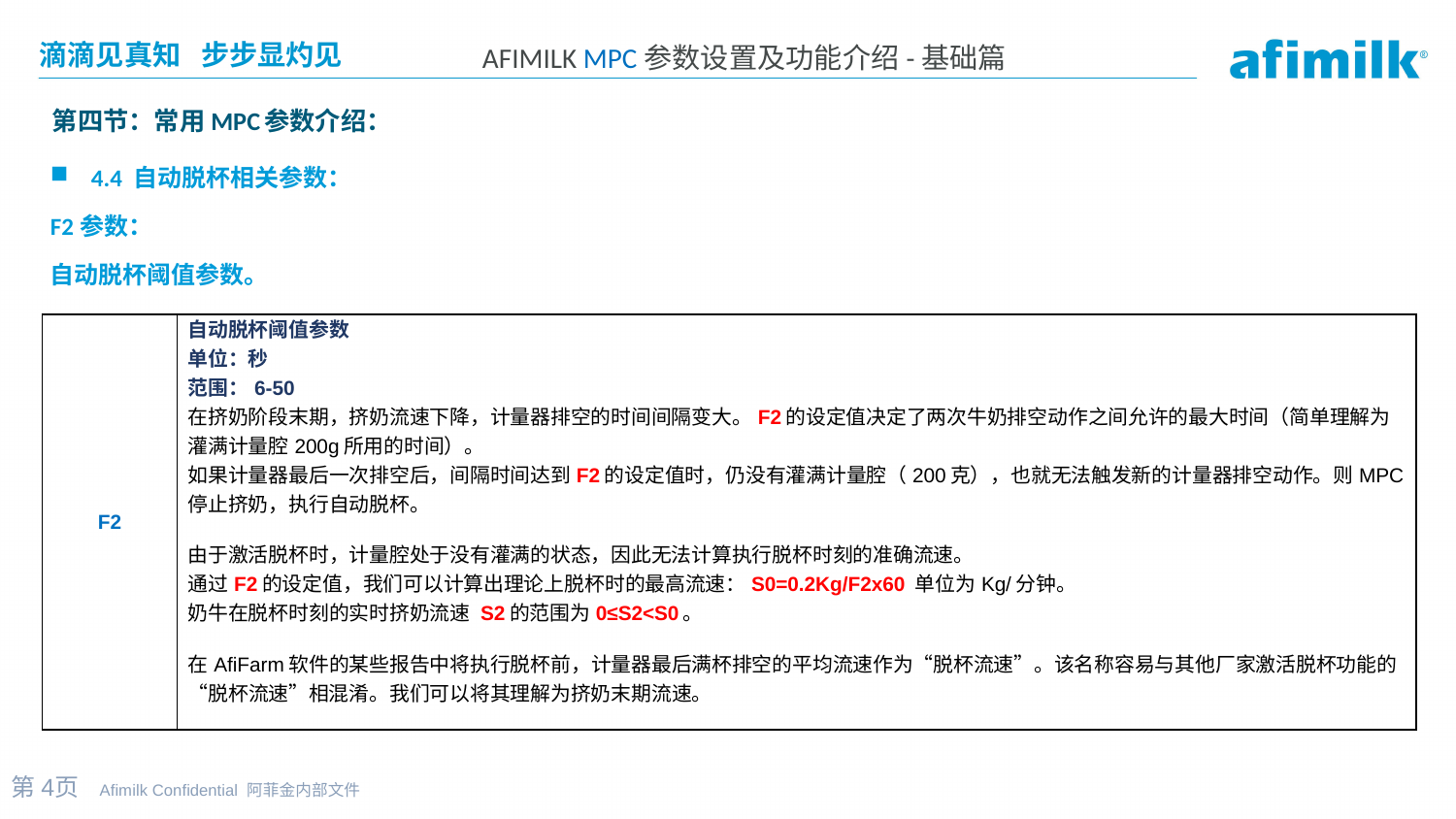

第四节：常用MPC参数介绍：
4.4 自动脱杯相关参数：
F2参数：
自动脱杯阈值参数。

| F2 | 自动脱杯阈值参数 单位：秒 范围：6-50 在挤奶阶段末期，挤奶流速下降，计量器排空的时间间隔变大。F2的设定值决定了两次牛奶排空动作之间允许的最大时间（简单理解为灌满计量腔200g所用的时间）。 如果计量器最后一次排空后，间隔时间达到F2的设定值时，仍没有灌满计量腔（200克），也就无法触发新的计量器排空动作。则MPC停止挤奶，执行自动脱杯。 由于激活脱杯时，计量腔处于没有灌满的状态，因此无法计算执行脱杯时刻的准确流速。 通过F2的设定值，我们可以计算出理论上脱杯时的最高流速：S0=0.2Kg/F2x60 单位为Kg/分钟。 奶牛在脱杯时刻的实时挤奶流速 S2的范围为0≤S2<S0。 在AfiFarm软件的某些报告中将执行脱杯前，计量器最后满杯排空的平均流速作为“脱杯流速”。该名称容易与其他厂家激活脱杯功能的“脱杯流速”相混淆。我们可以将其理解为挤奶末期流速。 |
| --- | --- |
第4页  Afimilk Confidential 阿菲金内部文件